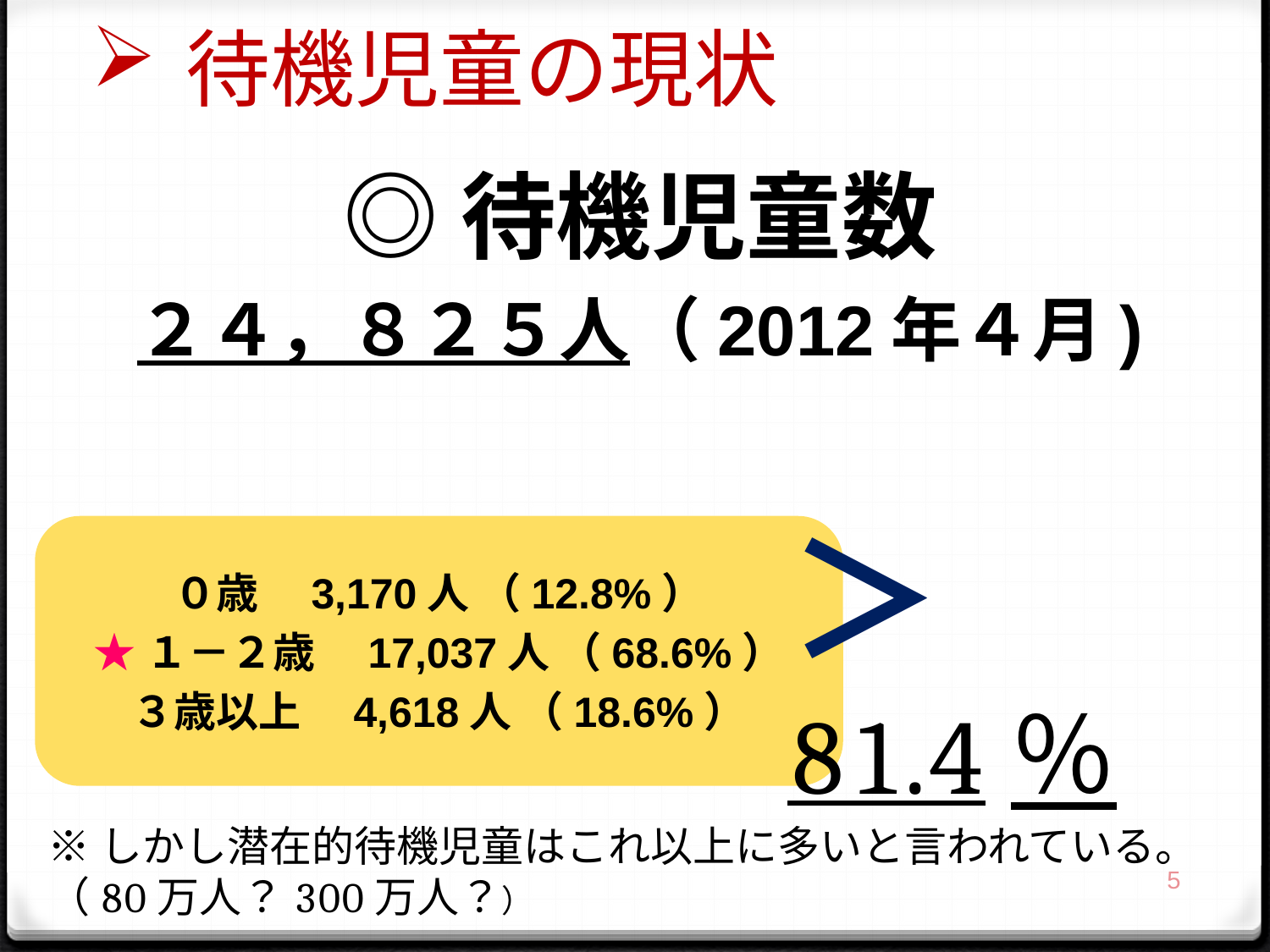

# 待機児童の現状
◎待機児童数
２４，８２５人（2012年４月)

＞81.4％
０歳　3,170人 （12.8%）
★１－２歳　17,037人 （68.6%）
３歳以上　4,618人 （18.6%）
※しかし潜在的待機児童はこれ以上に多いと言われている。
（80万人？300万人？）
5